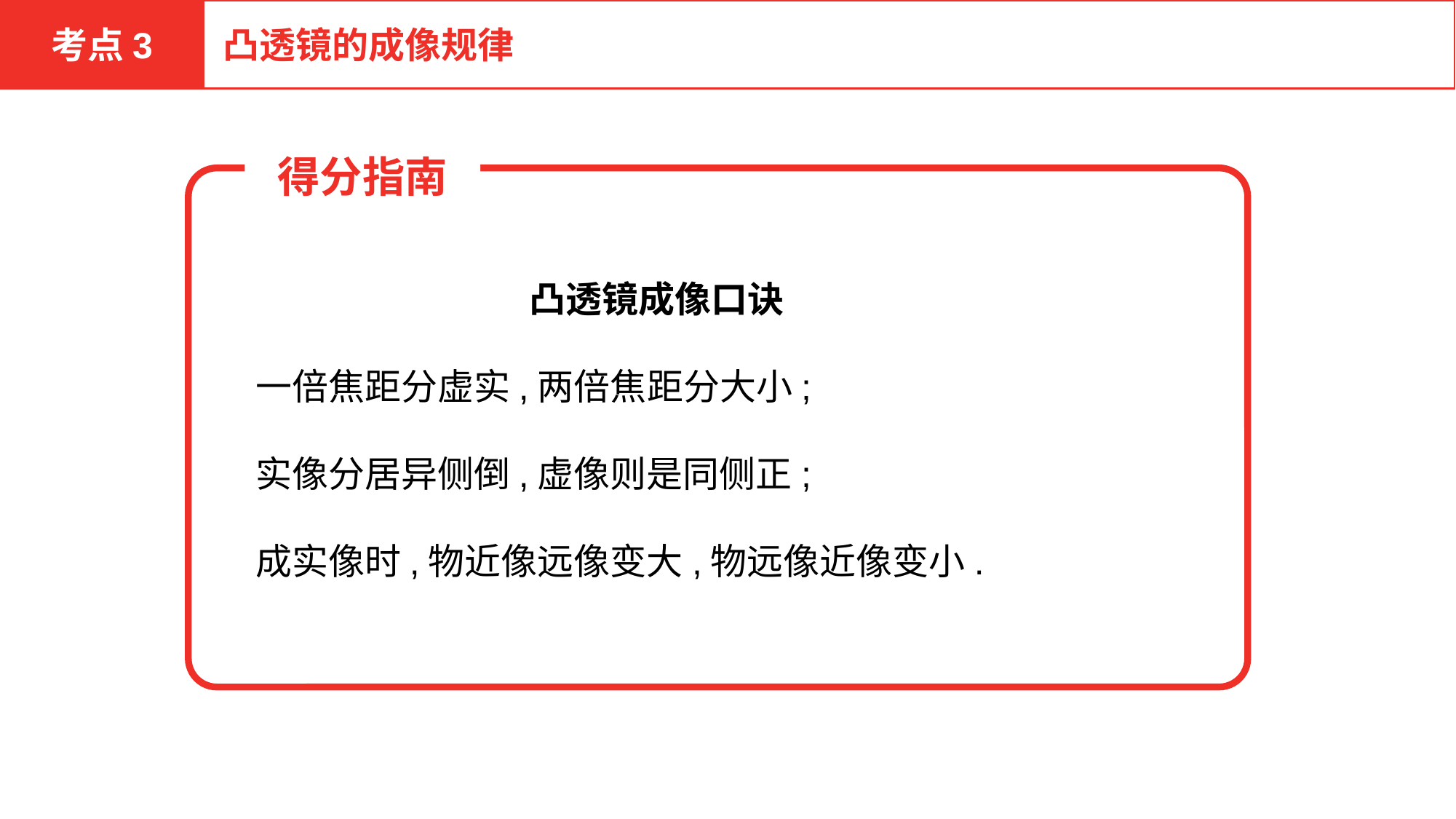

考点3
凸透镜的成像规律
得分指南

凸透镜成像口诀
一倍焦距分虚实,两倍焦距分大小;
实像分居异侧倒,虚像则是同侧正;
成实像时,物近像远像变大,物远像近像变小.